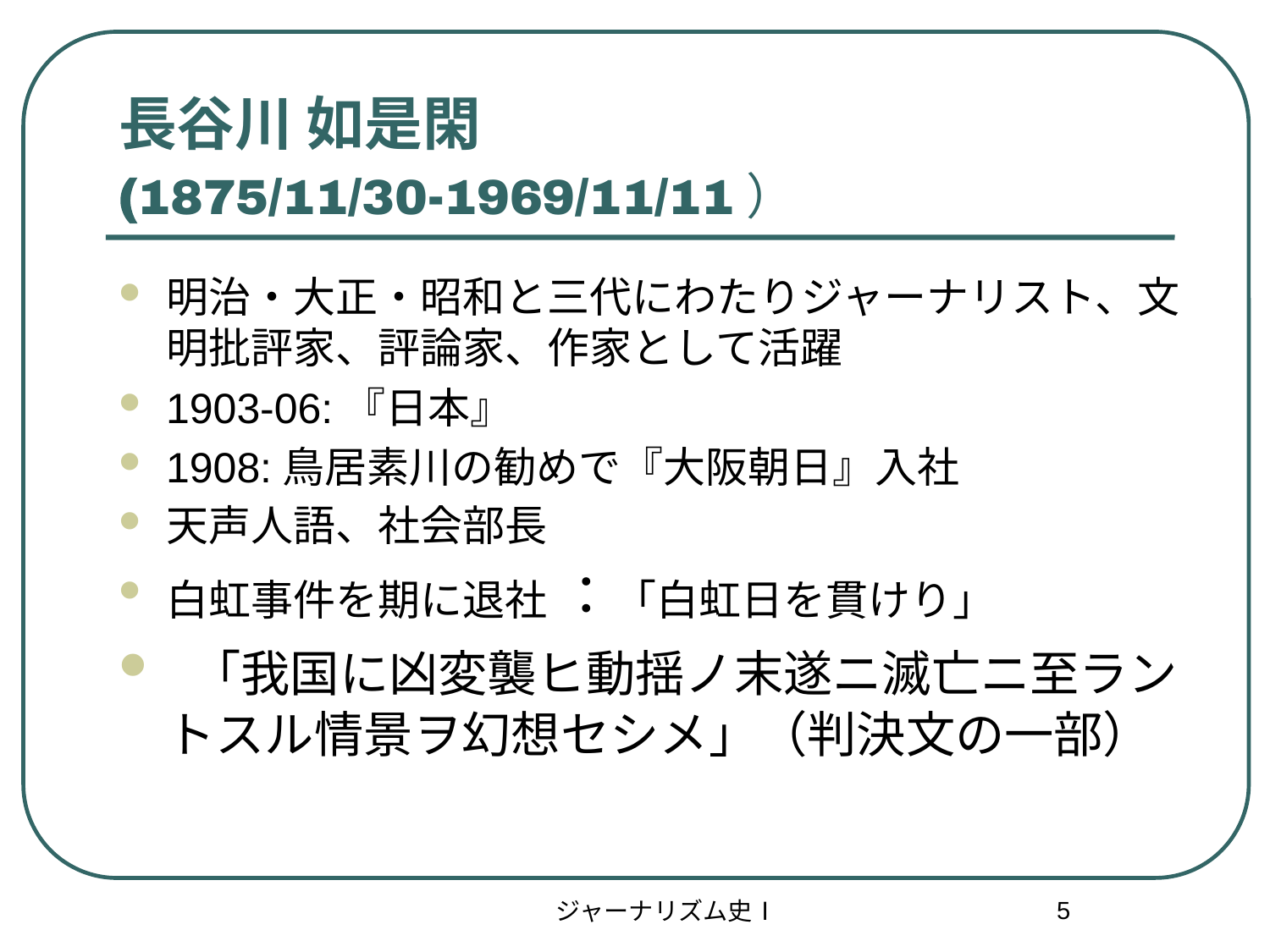

# 長谷川 如是閑 (1875/11/30-1969/11/11）
明治・大正・昭和と三代にわたりジャーナリスト、文明批評家、評論家、作家として活躍
1903-06:『日本』
1908:鳥居素川の勧めで『大阪朝日』入社
天声人語、社会部長
白虹事件を期に退社 ：「白虹日を貫けり」
 「我国に凶変襲ヒ動揺ノ末遂ニ滅亡ニ至ラントスル情景ヲ幻想セシメ」（判決文の一部）
5
ジャーナリズム史Ⅰ